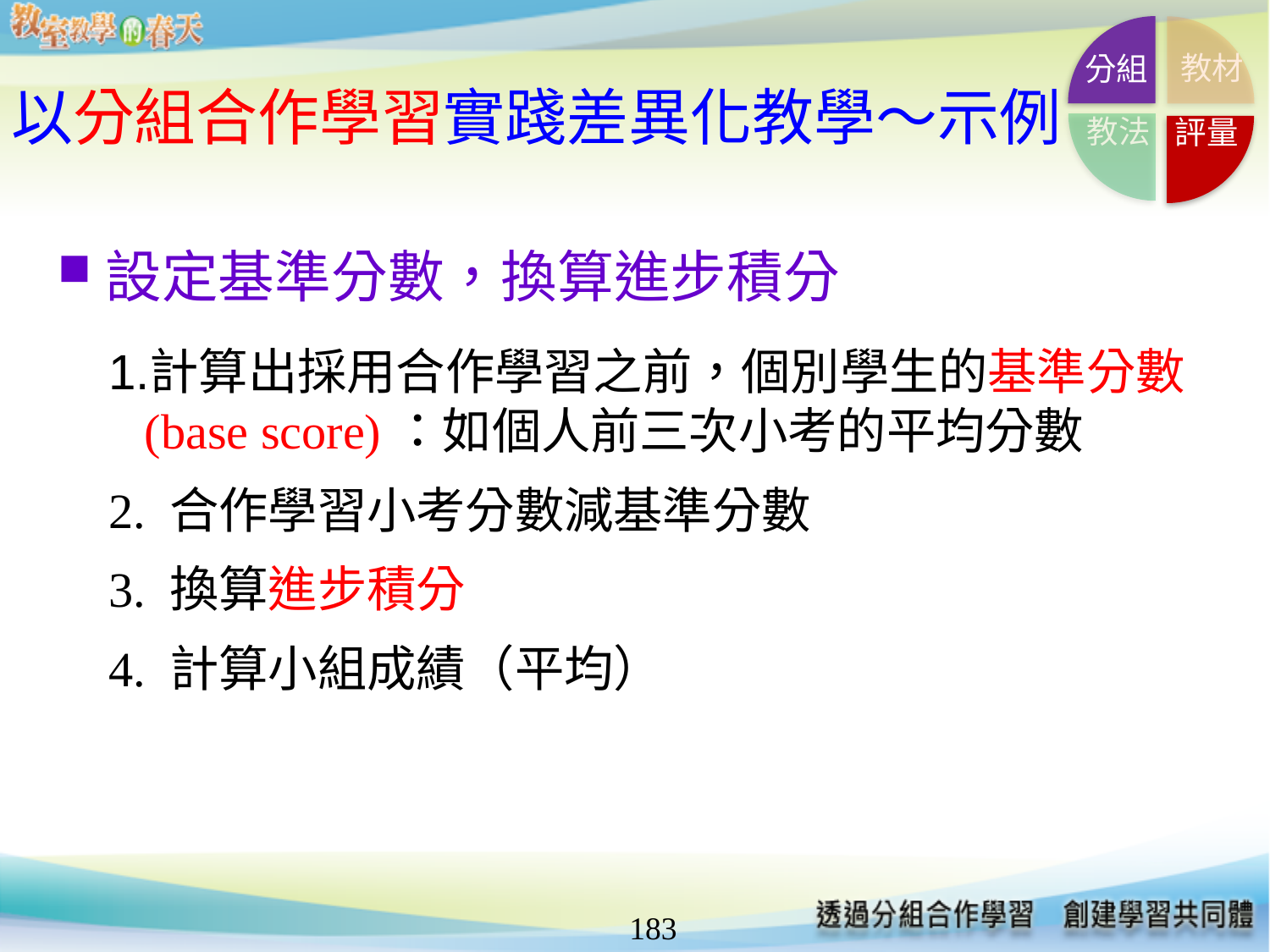

分組

教材

教法

評量
以分組合作學習實踐差異化教學～示例
設定基準分數，換算進步積分
計算出採用合作學習之前，個別學生的基準分數(base score)：如個人前三次小考的平均分數
2. 合作學習小考分數減基準分數
3. 換算進步積分
4. 計算小組成績（平均）
183